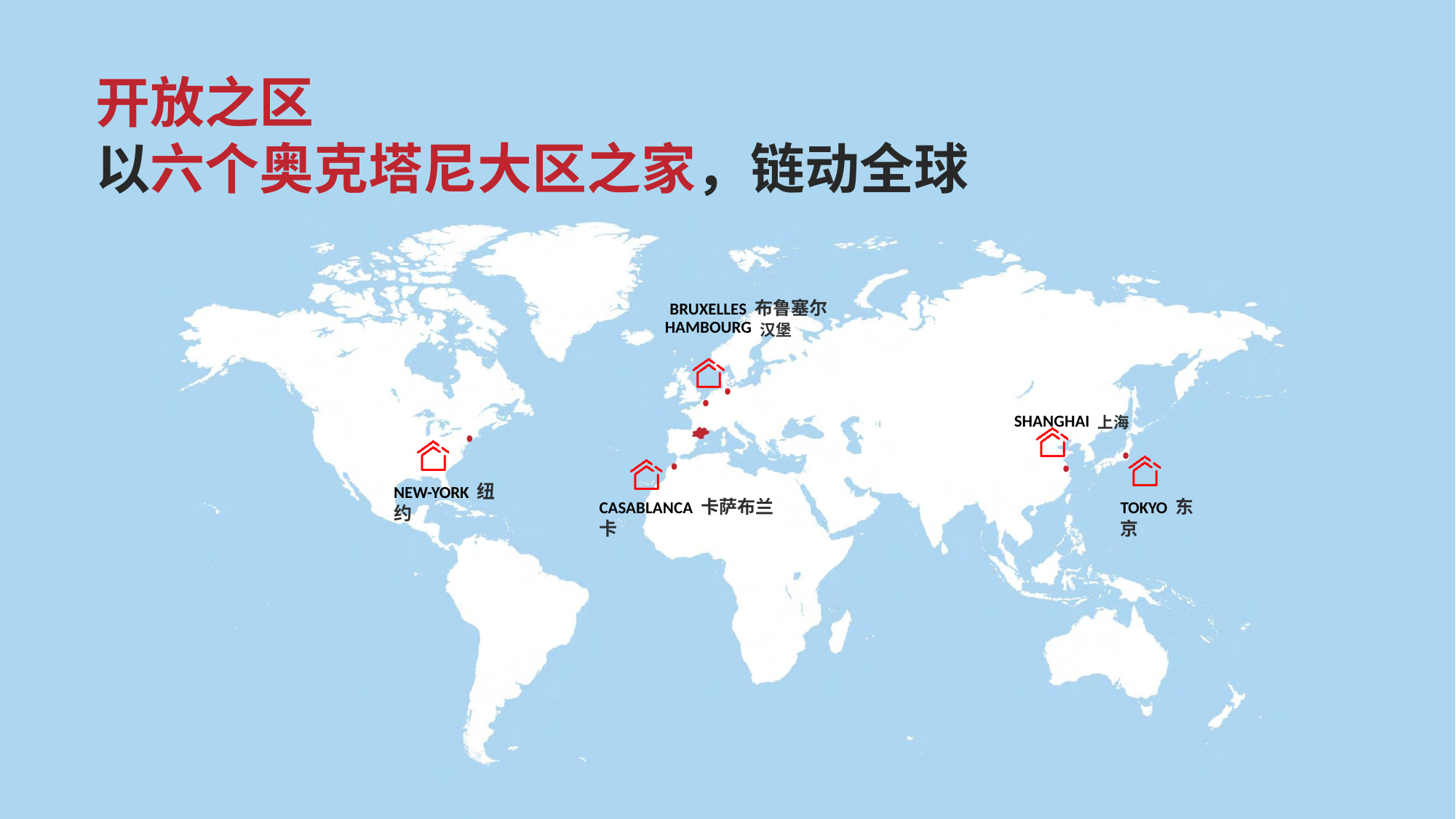

# 开放之区
以六个奥克塔尼大区之家，链动全球
BRUXELLES 布鲁塞尔
HAMBOURG 汉堡

SHANGHAI 上海

NEW-YORK 纽约
CASABLANCA 卡萨布兰卡
TOKYO 东京